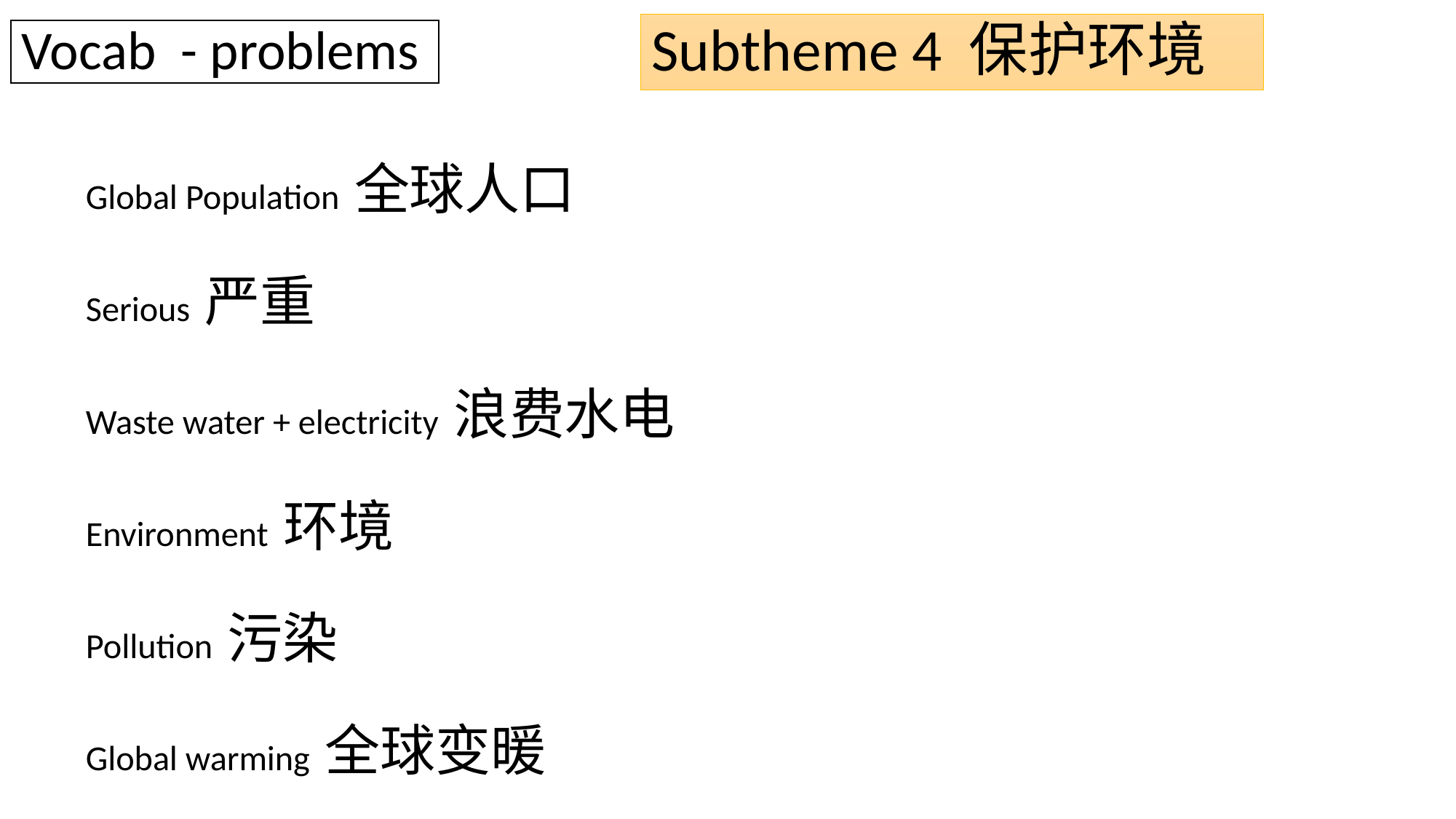

Subtheme 4 保护环境
# Vocab  - problems
Global Population 全球人口
Serious 严重
Waste water + electricity 浪费水电
Environment 环境
Pollution 污染
Global warming 全球变暖